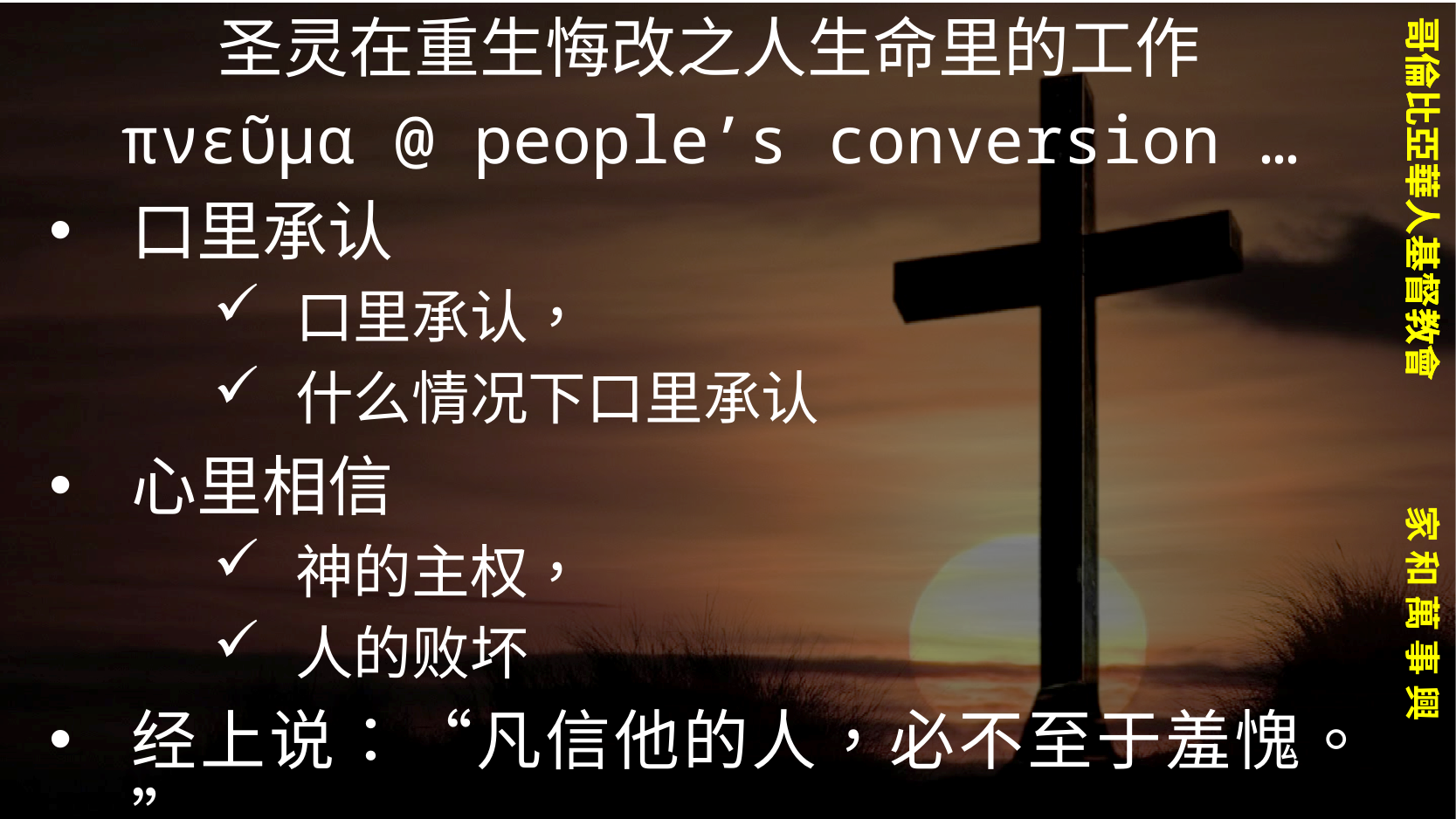

圣灵在重生悔改之人生命里的工作
πνεῦμα @ people’s conversion …
口里承认
口里承认，
什么情况下口里承认
心里相信
神的主权，
人的败坏
经上说：“凡信他的人，必不至于羞愧。”